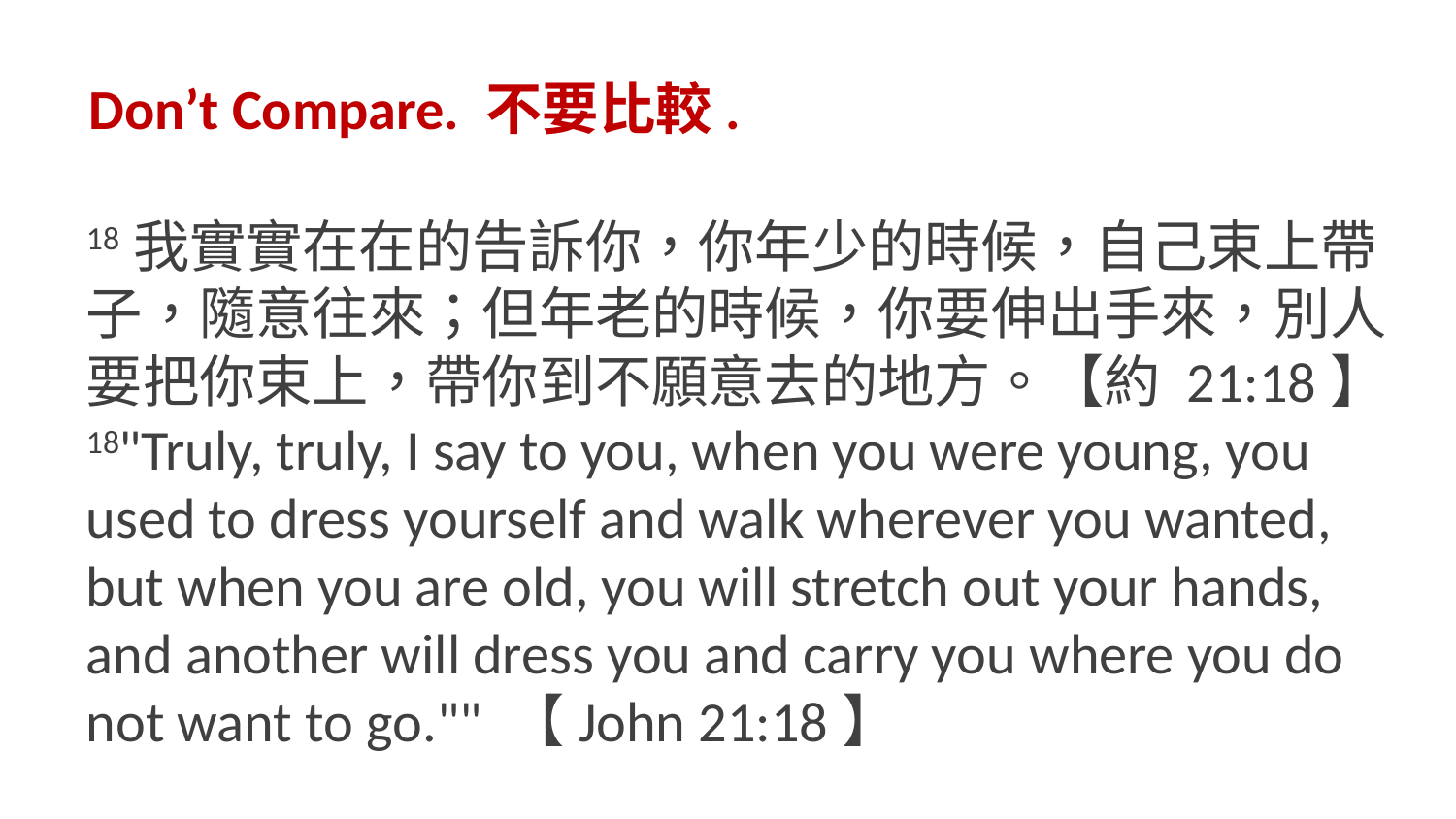

Don’t Compare. 不要比較.
18我實實在在的告訴你，你年少的時候，自己束上帶子，隨意往來；但年老的時候，你要伸出手來，別人要把你束上，帶你到不願意去的地方。【約 21:18】
18"Truly, truly, I say to you, when you were young, you used to dress yourself and walk wherever you wanted, but when you are old, you will stretch out your hands, and another will dress you and carry you where you do not want to go."" 【John 21:18】